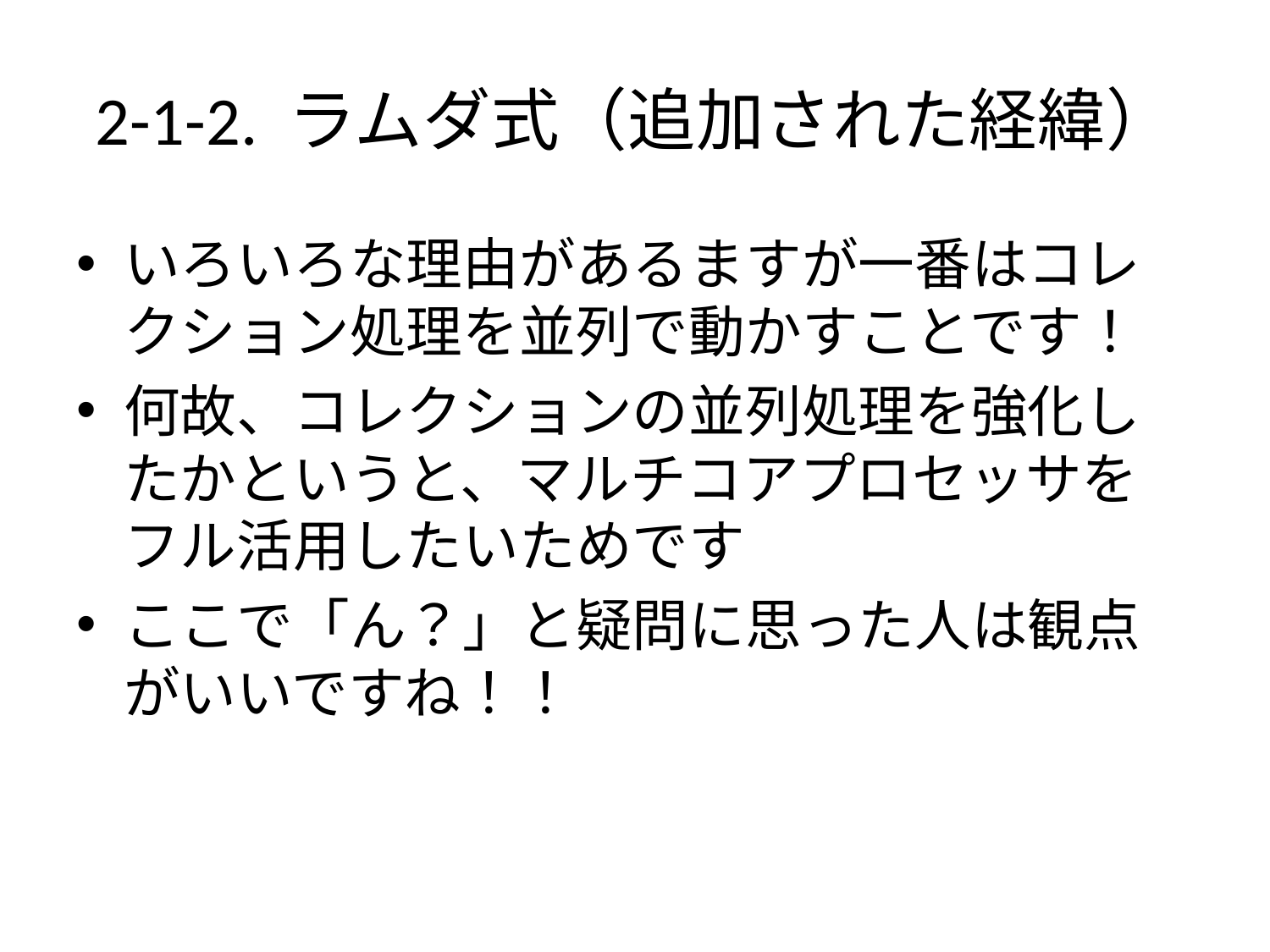

# 2-1-2. ラムダ式（追加された経緯）
いろいろな理由があるますが一番はコレクション処理を並列で動かすことです！
何故、コレクションの並列処理を強化したかというと、マルチコアプロセッサをフル活用したいためです
ここで「ん？」と疑問に思った人は観点がいいですね！！